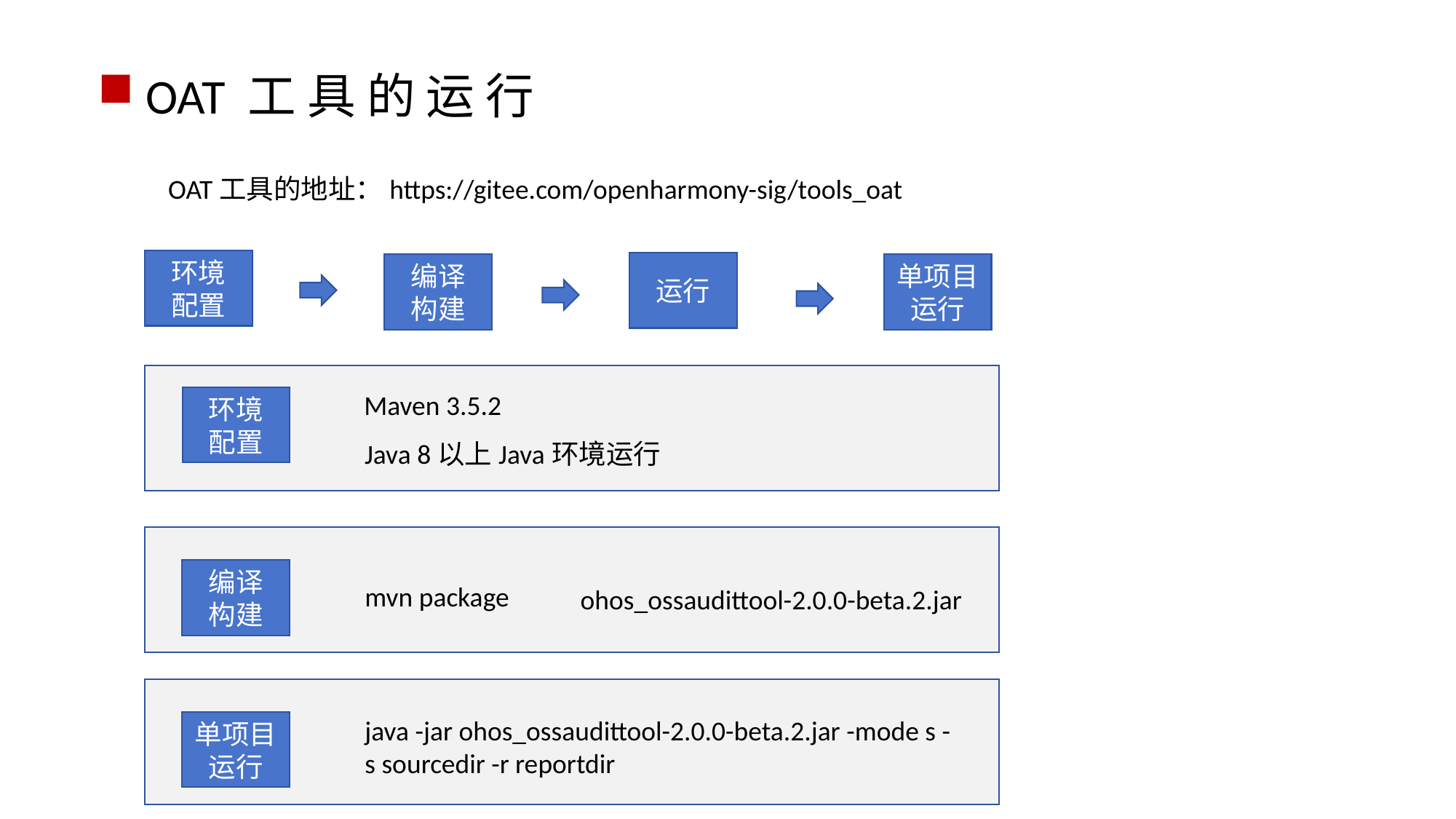

OAT 工 具 的 运 行
OAT工具的地址：https://gitee.com/openharmony-sig/tools_oat
环境
配置
运行
编译
构建
单项目运行

Maven 3.5.2
环境
配置
Java 8以上Java环境运行

编译
构建
mvn package
ohos_ossaudittool-2.0.0-beta.2.jar

java -jar ohos_ossaudittool-2.0.0-beta.2.jar -mode s -s sourcedir -r reportdir
单项目运行